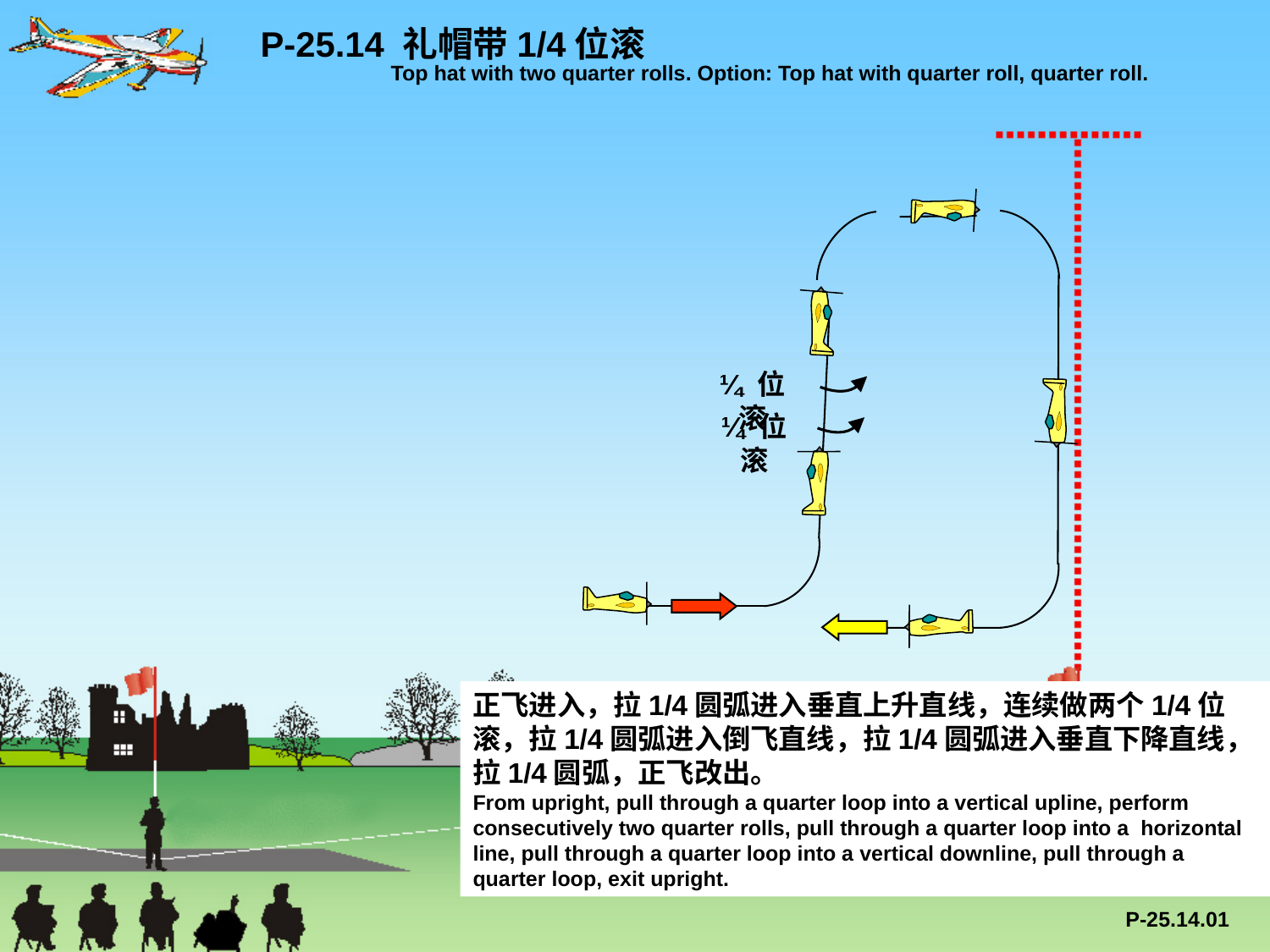

P-25.14 礼帽带1/4位滚
                      Top hat with two quarter rolls. Option: Top hat with quarter roll, quarter roll.

¼ 位滚

¼ 位滚

正飞进入，拉1/4圆弧进入垂直上升直线，连续做两个1/4位滚，拉1/4圆弧进入倒飞直线，拉1/4圆弧进入垂直下降直线，
拉1/4圆弧，正飞改出。
From upright, pull through a quarter loop into a vertical upline, perform consecutively two quarter rolls, pull through a quarter loop into a  horizontal line, pull through a quarter loop into a vertical downline, pull through a quarter loop, exit upright.
P-25.14.01